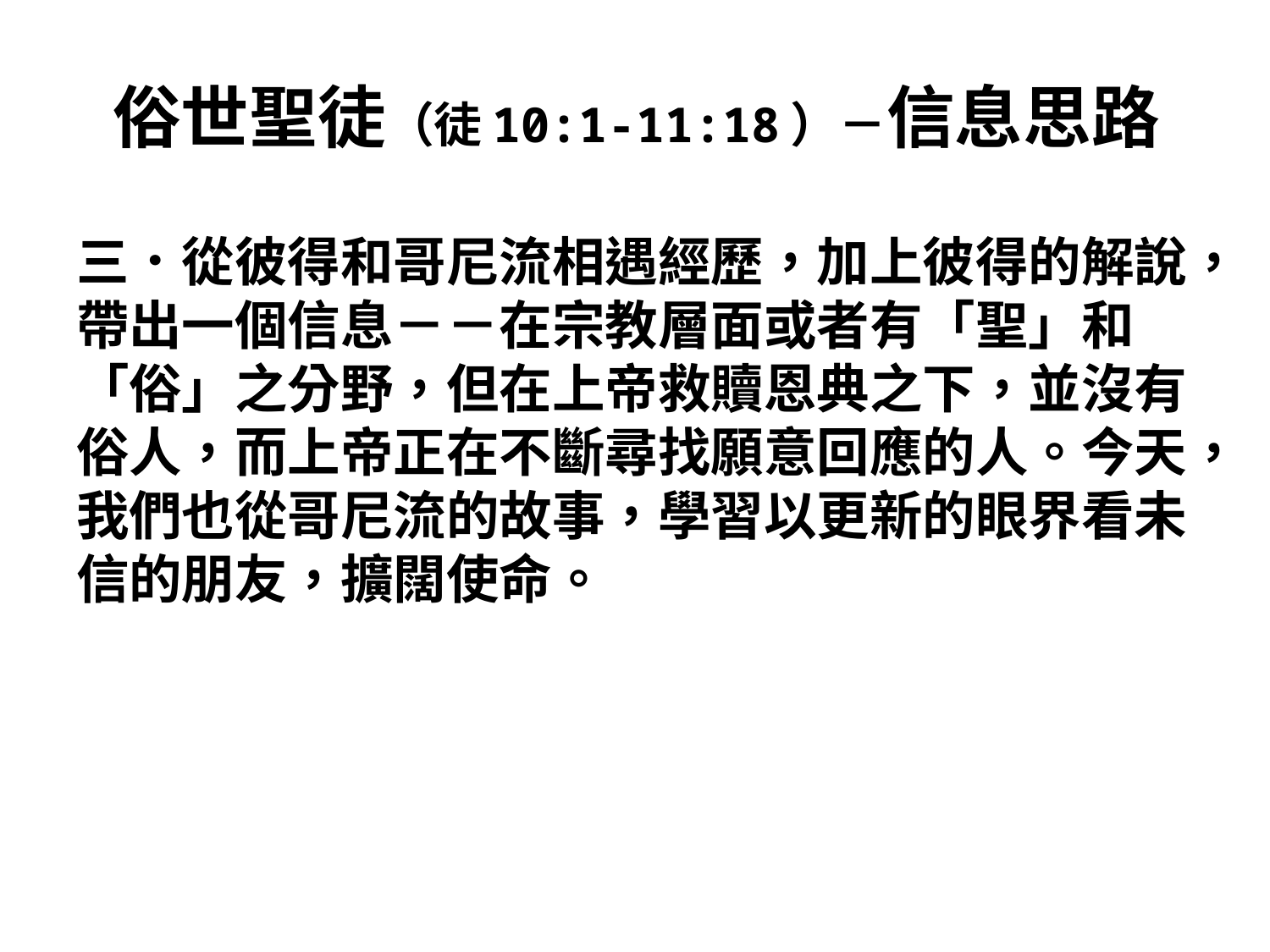

# 俗世聖徒（徒10:1-11:18）－信息思路
三．從彼得和哥尼流相遇經歷，加上彼得的解說，帶出一個信息－－在宗教層面或者有「聖」和「俗」之分野，但在上帝救贖恩典之下，並沒有俗人，而上帝正在不斷尋找願意回應的人。今天，我們也從哥尼流的故事，學習以更新的眼界看未信的朋友，擴闊使命。